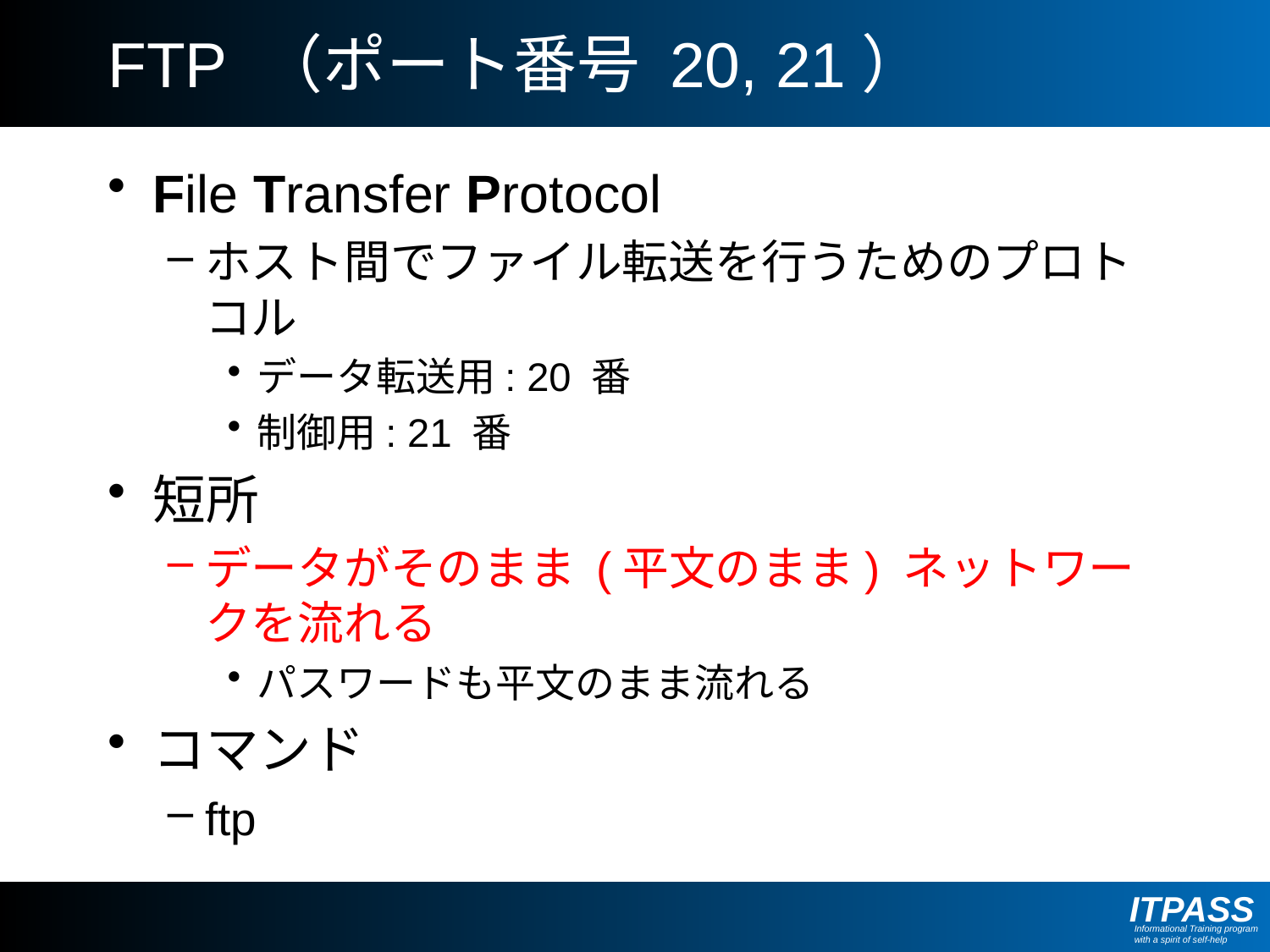

# FTP （ポート番号 20, 21）
File Transfer Protocol
ホスト間でファイル転送を行うためのプロトコル
データ転送用: 20 番
制御用: 21 番
短所
データがそのまま (平文のまま) ネットワークを流れる
パスワードも平文のまま流れる
コマンド
ftp